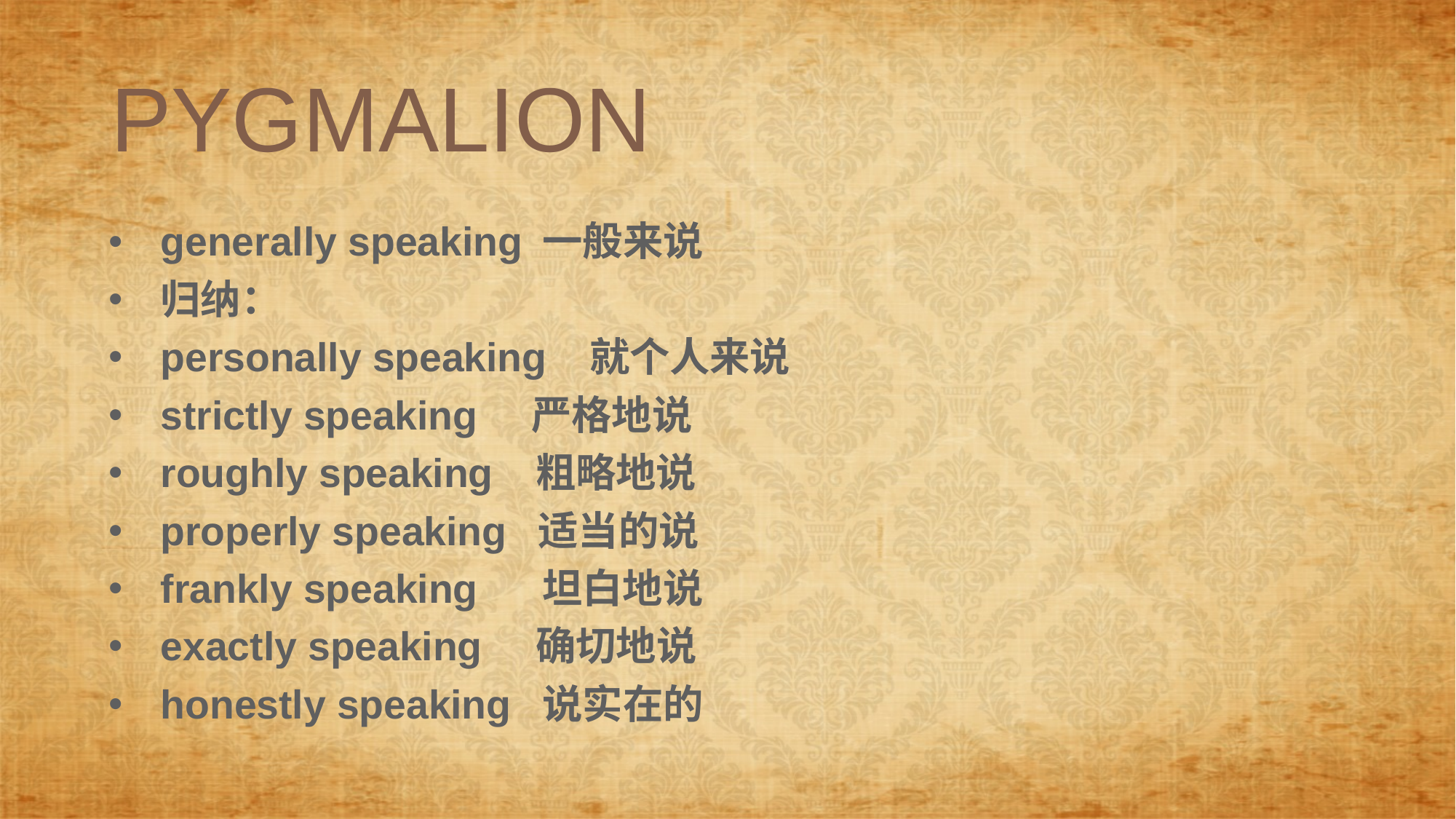

PYGMALION
generally speaking 一般来说
归纳：
personally speaking   就个人来说
strictly speaking    严格地说
roughly speaking   粗略地说
properly speaking  适当的说
frankly speaking     坦白地说
exactly speaking    确切地说
honestly speaking  说实在的